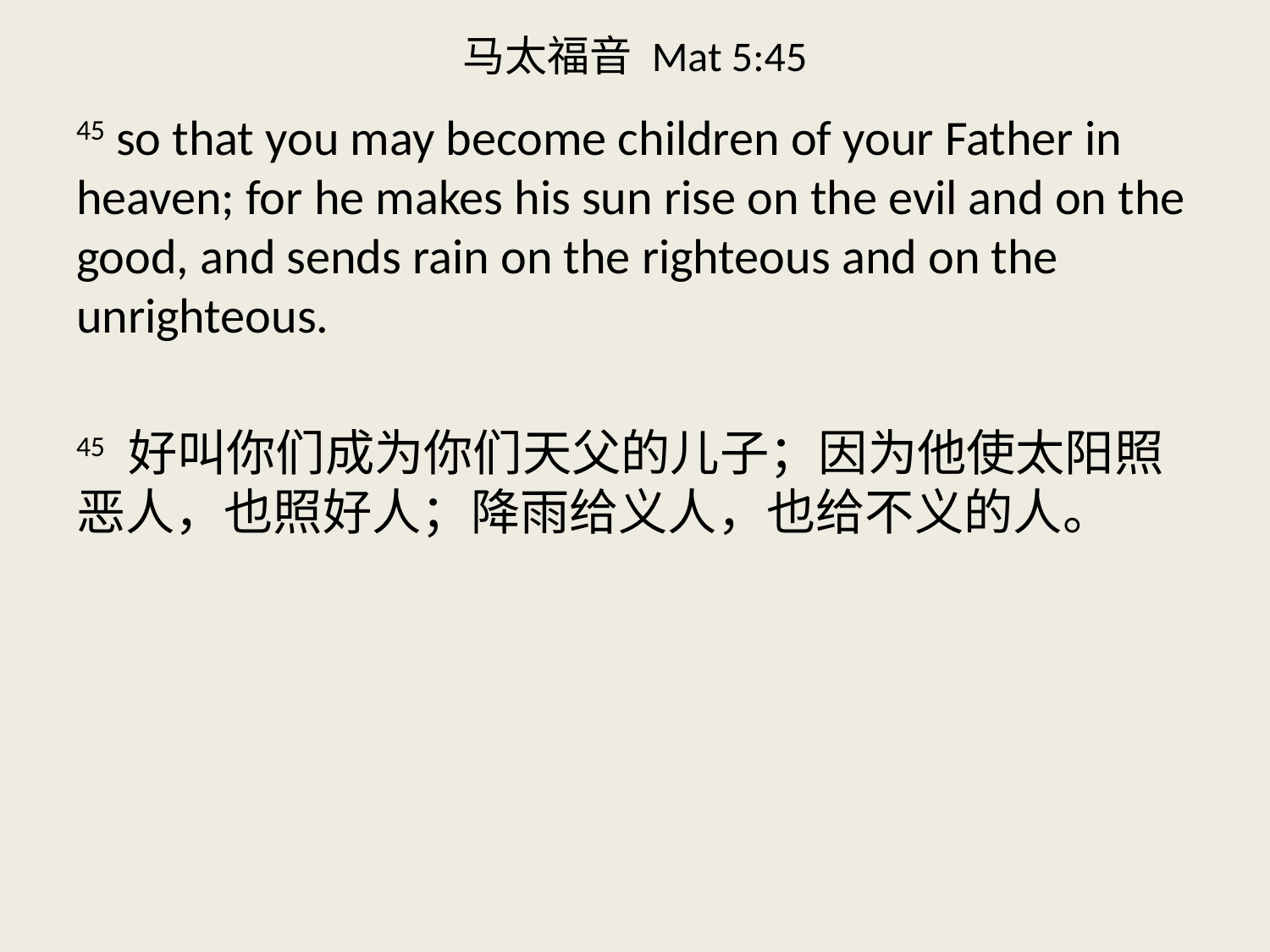

# 马太福音 Mat 5:45
45 so that you may become children of your Father in heaven; for he makes his sun rise on the evil and on the good, and sends rain on the righteous and on the unrighteous.

45 好叫你们成为你们天父的儿子；因为他使太阳照恶人，也照好人；降雨给义人，也给不义的人。